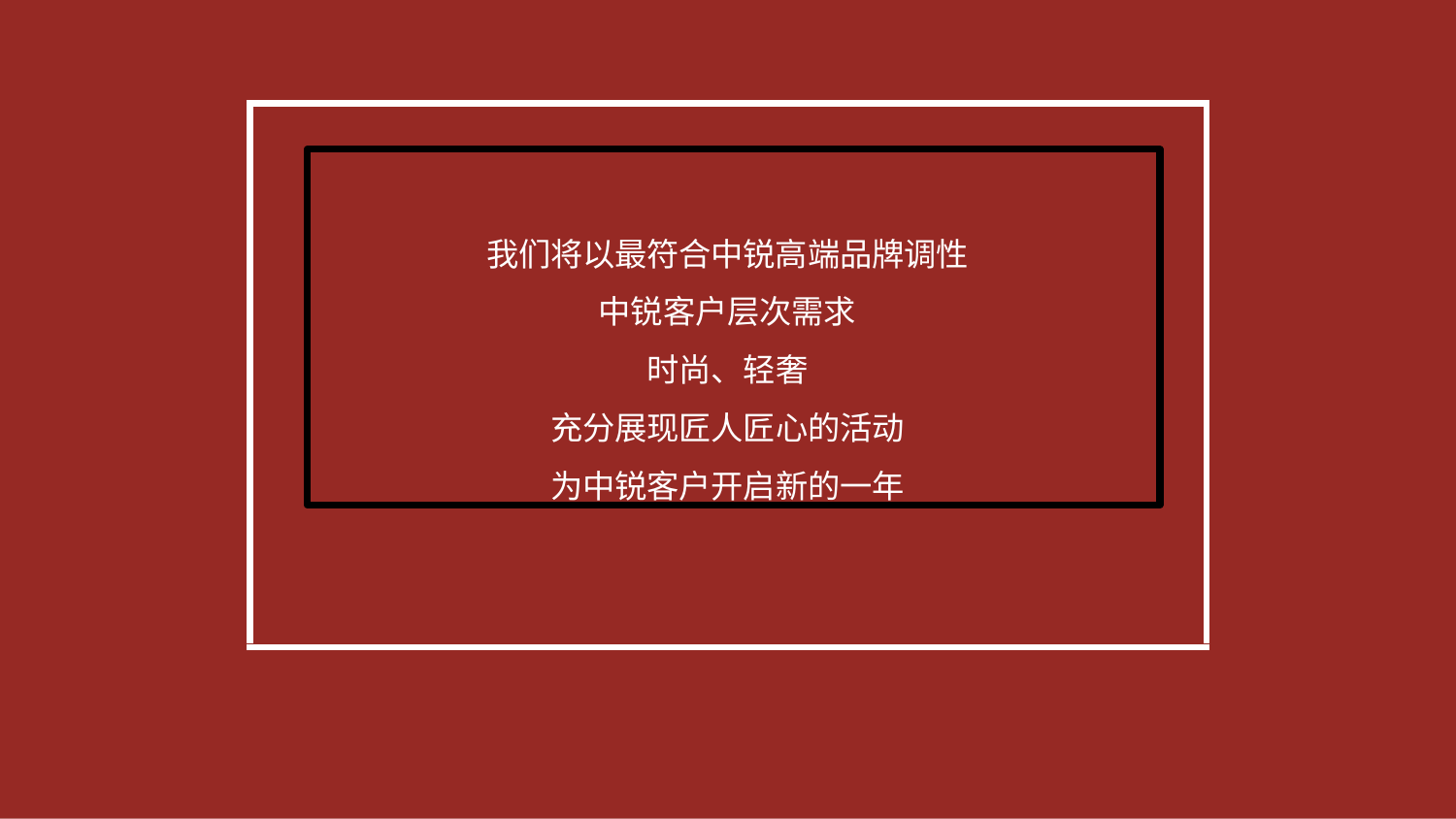

我们将以最符合中锐高端品牌调性 中锐客户层次需求
时尚、轻奢
充分展现匠人匠心的活动 为中锐客户开启新的一年